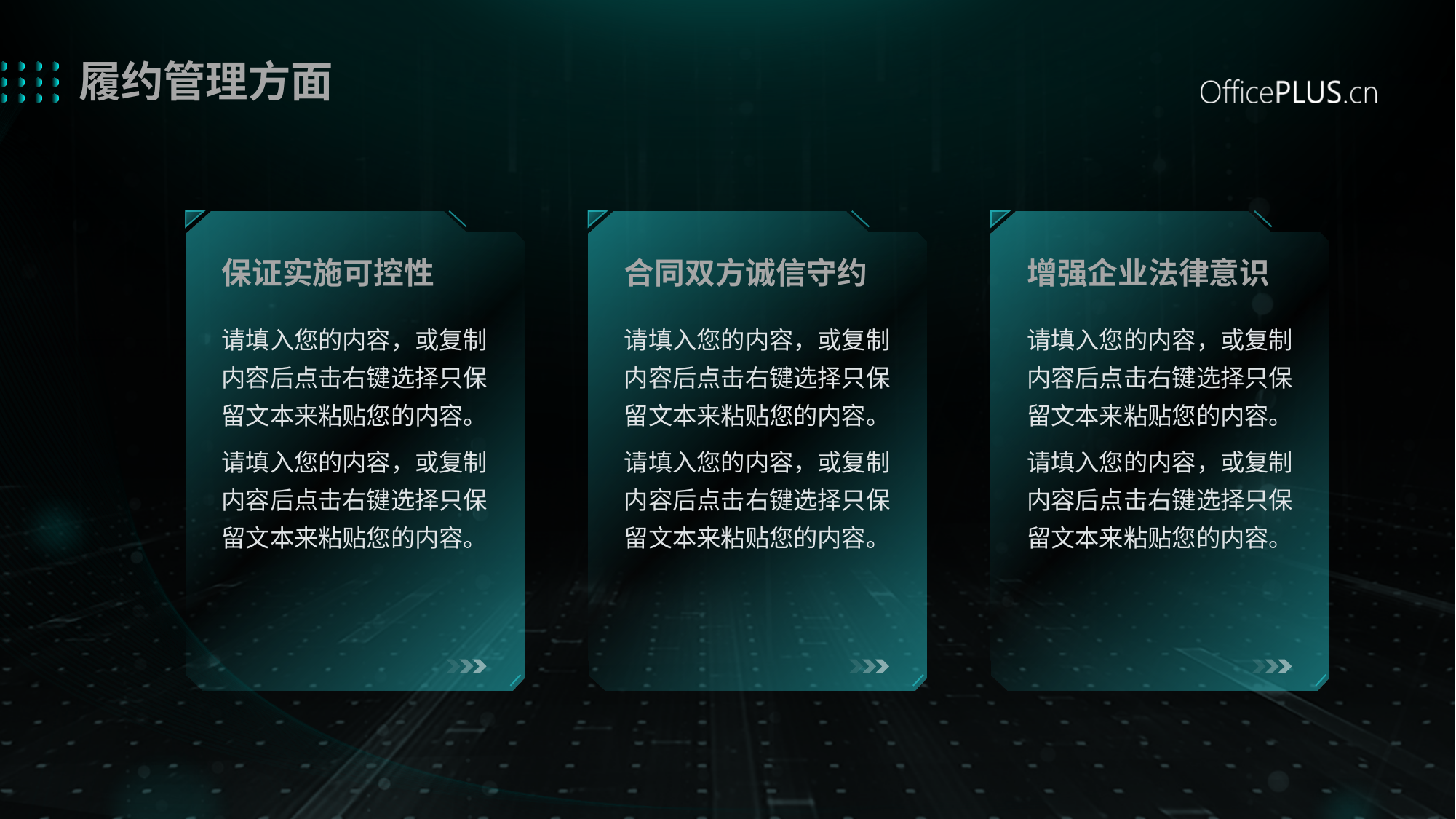

# 履约管理方面

保证实施可控性
请填入您的内容，或复制内容后点击右键选择只保留文本来粘贴您的内容。
请填入您的内容，或复制内容后点击右键选择只保留文本来粘贴您的内容。

合同双方诚信守约
请填入您的内容，或复制内容后点击右键选择只保留文本来粘贴您的内容。
请填入您的内容，或复制内容后点击右键选择只保留文本来粘贴您的内容。

增强企业法律意识
请填入您的内容，或复制内容后点击右键选择只保留文本来粘贴您的内容。
请填入您的内容，或复制内容后点击右键选择只保留文本来粘贴您的内容。